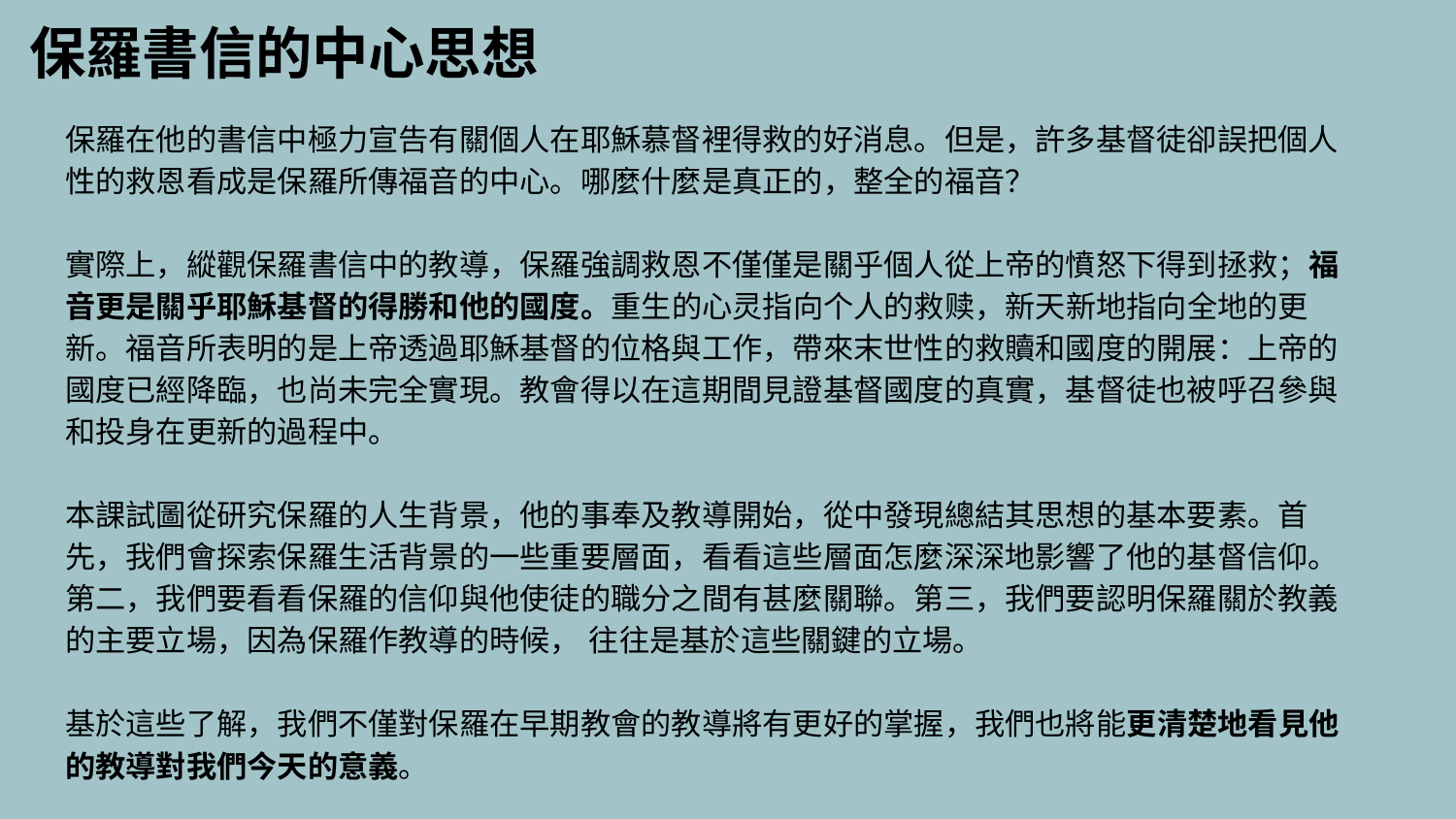

保羅書信的中心思想
保羅在他的書信中極力宣告有關個人在耶穌慕督裡得救的好消息。但是，許多基督徒卻誤把個人性的救恩看成是保羅所傳福音的中心。哪麼什麼是真正的，整全的福音？

實際上，縱觀保羅書信中的教導，保羅強調救恩不僅僅是關乎個人從上帝的憤怒下得到拯救；福音更是關乎耶穌基督的得勝和他的國度。重生的心灵指向个人的救赎，新天新地指向全地的更新。福音所表明的是上帝透過耶穌基督的位格與工作，帶來末世性的救贖和國度的開展：上帝的國度已經降臨，也尚未完全實現。教會得以在這期間見證基督國度的真實，基督徒也被呼召參與和投身在更新的過程中。

本課試圖從研究保羅的人生背景，他的事奉及教導開始，從中發現總結其思想的基本要素。首先，我們會探索保羅生活背景的一些重要層面，看看這些層面怎麼深深地影響了他的基督信仰。第二，我們要看看保羅的信仰與他使徒的職分之間有甚麼關聯。第三，我們要認明保羅關於教義的主要立場，因為保羅作教導的時候， 往往是基於這些關鍵的立場。

基於這些了解，我們不僅對保羅在早期教會的教導將有更好的掌握，我們也將能更清楚地看見他的教導對我們今天的意義。